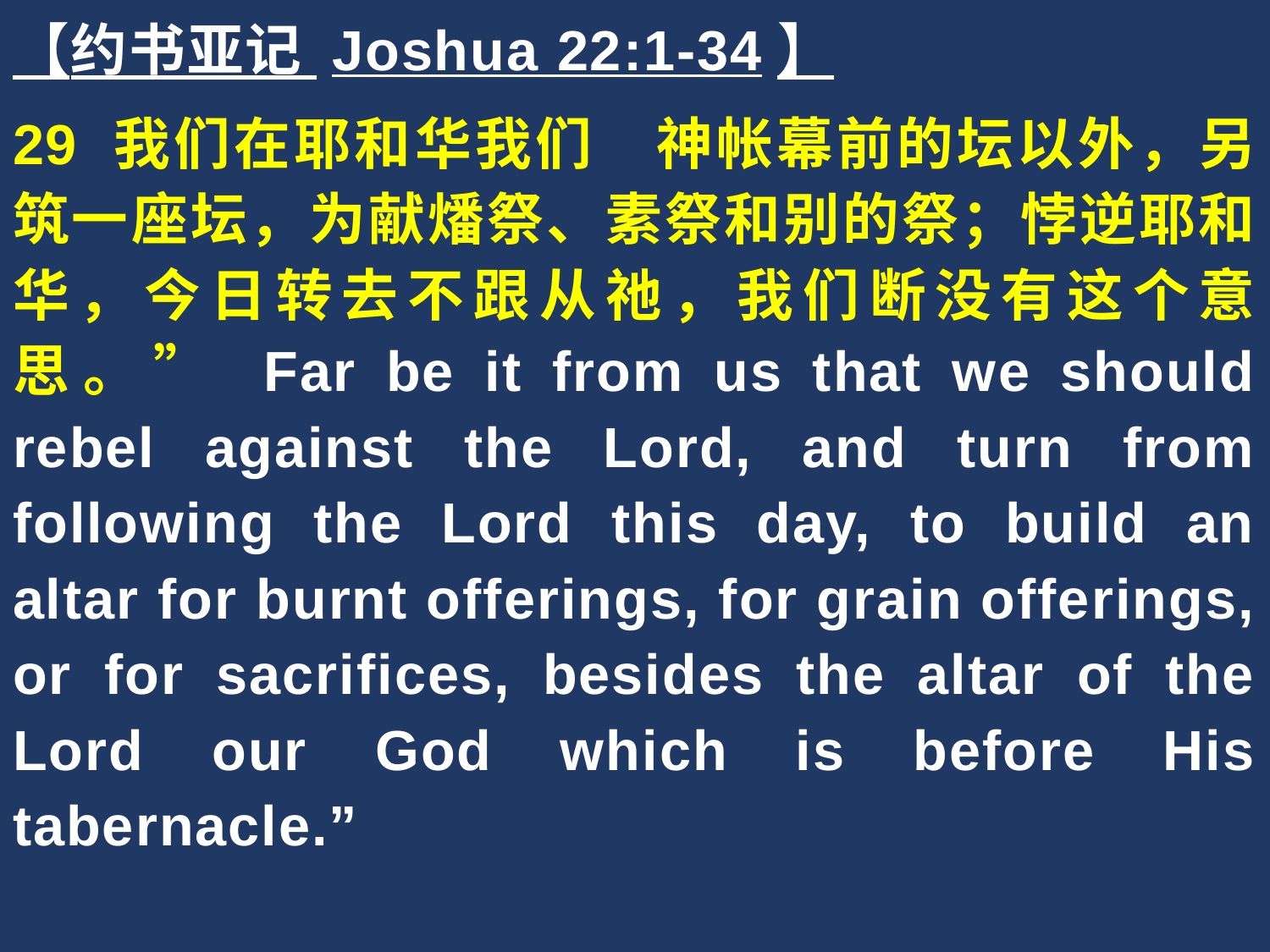

【约书亚记 Joshua 22:1-34】
29 我们在耶和华我们　神帐幕前的坛以外，另筑一座坛，为献燔祭、素祭和别的祭；悖逆耶和华，今日转去不跟从祂，我们断没有这个意思。” Far be it from us that we should rebel against the Lord, and turn from following the Lord this day, to build an altar for burnt offerings, for grain offerings, or for sacrifices, besides the altar of the Lord our God which is before His tabernacle.”